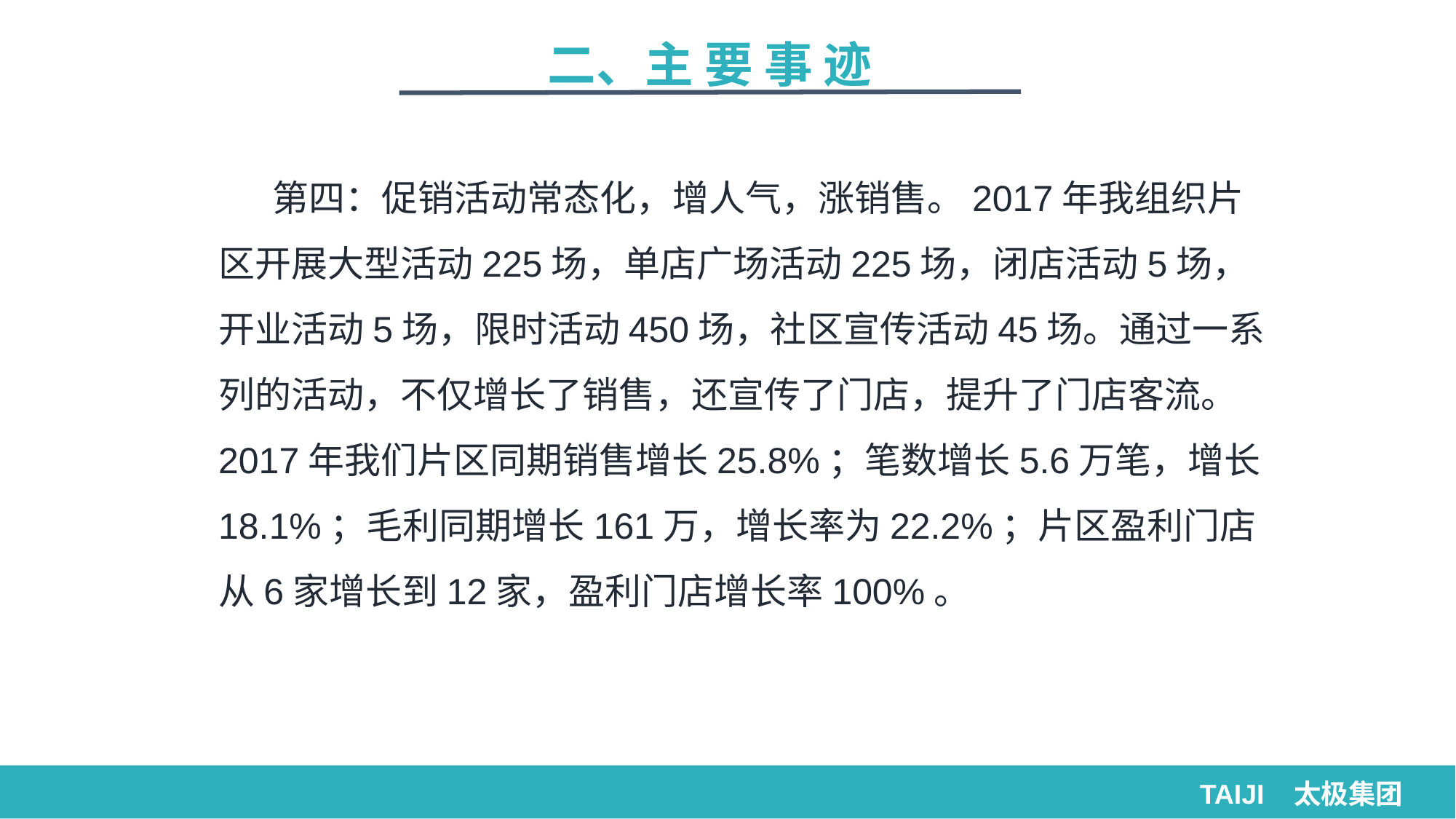

二、主 要 事 迹
第四：促销活动常态化，增人气，涨销售。2017年我组织片区开展大型活动225场，单店广场活动225场，闭店活动5场，开业活动5场，限时活动450场，社区宣传活动45场。通过一系列的活动，不仅增长了销售，还宣传了门店，提升了门店客流。 2017年我们片区同期销售增长25.8%；笔数增长5.6万笔，增长18.1%；毛利同期增长161万，增长率为22.2%；片区盈利门店从6家增长到12家，盈利门店增长率100%。

TAIJI   太极集团